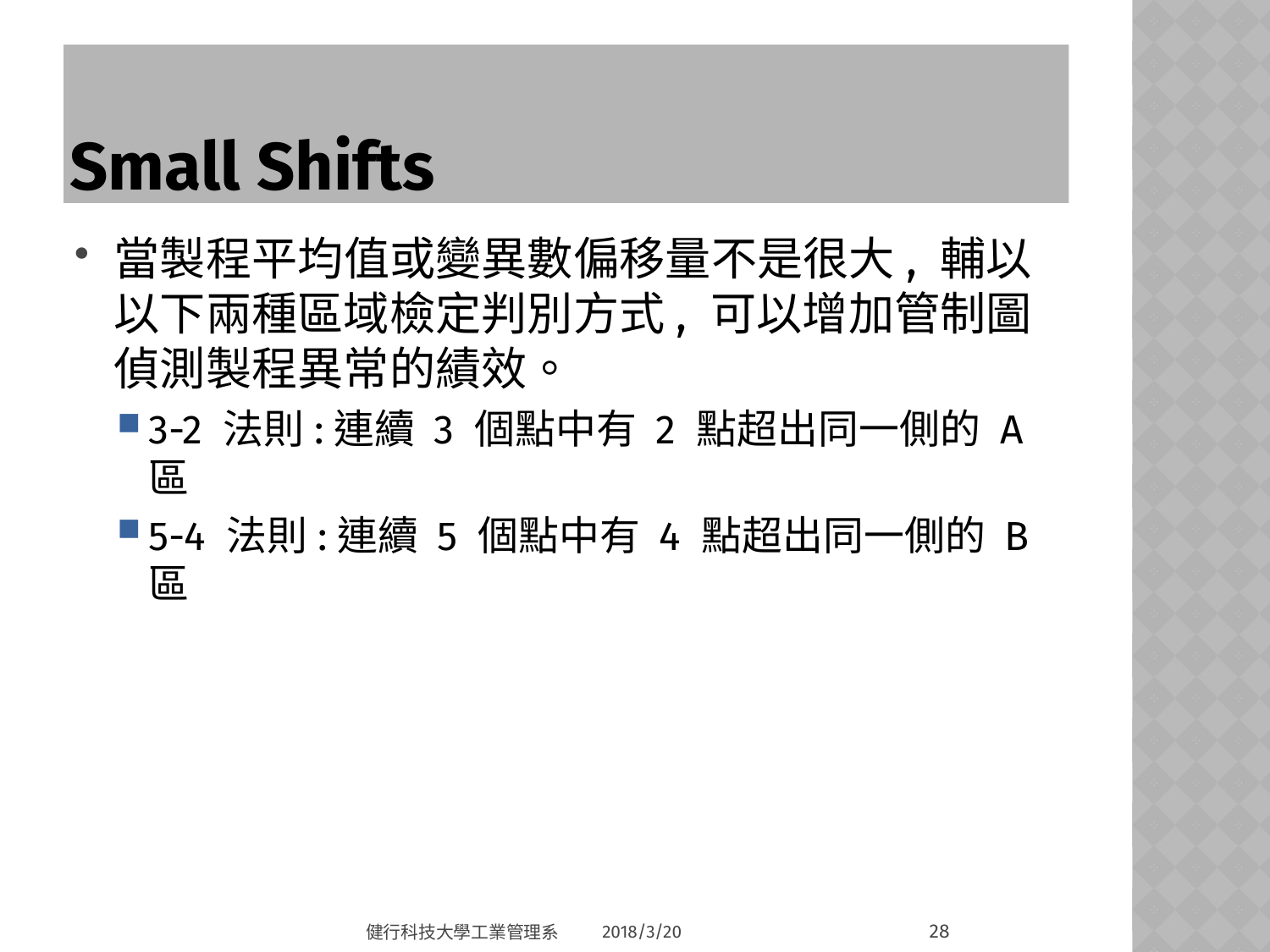

# Small Shifts
當製程平均值或變異數偏移量不是很大, 輔以以下兩種區域檢定判別方式, 可以增加管制圖偵測製程異常的績效。
3-2 法則:連續 3 個點中有 2 點超出同一側的 A 區
5-4 法則:連續 5 個點中有 4 點超出同一側的 B 區

28
健行科技大學工業管理系
2018/3/20